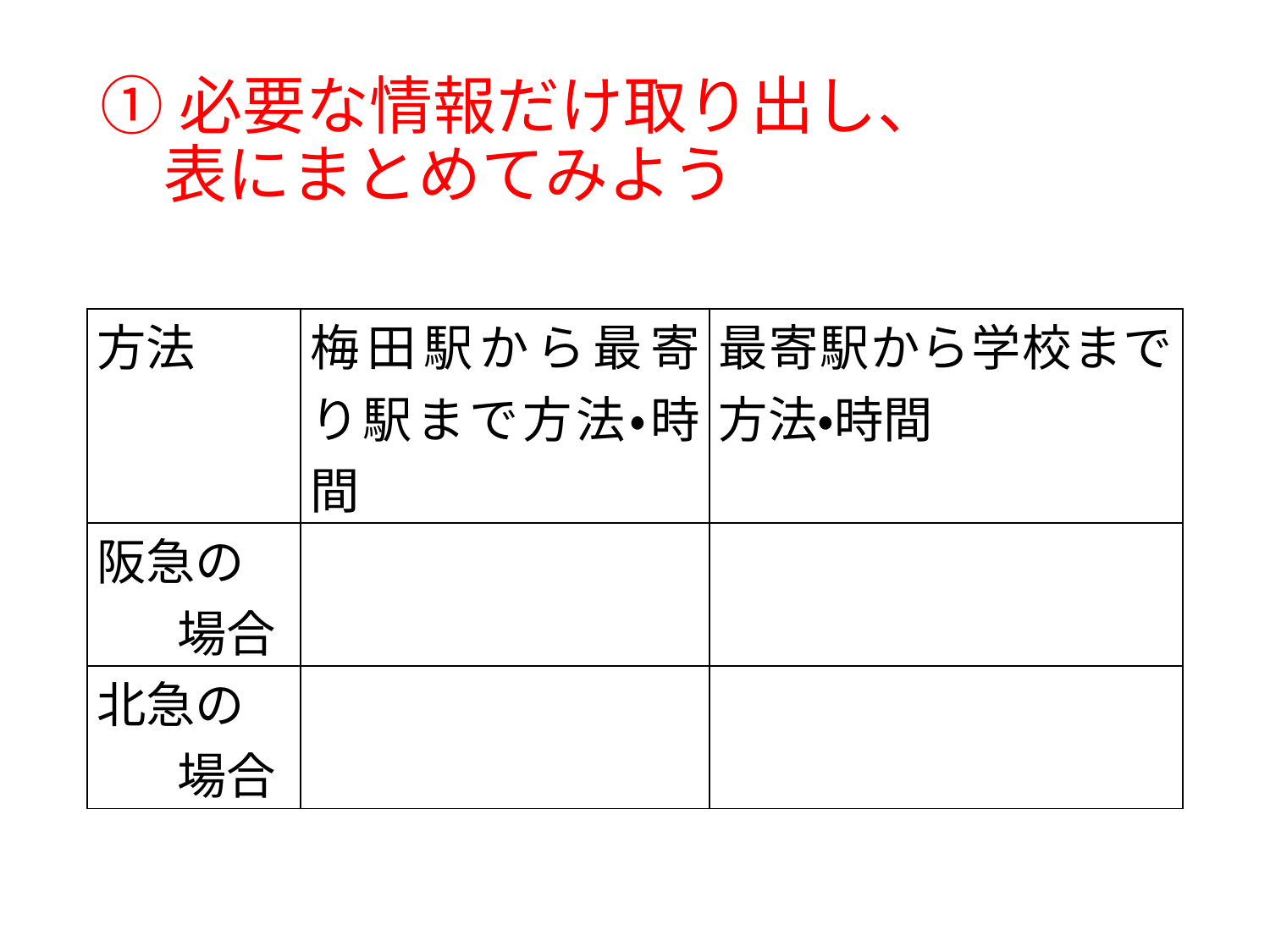

# ①必要な情報だけ取り出し、 　表にまとめてみよう
| 方法 | 梅田駅から最寄り駅まで方法・時間 | 最寄駅から学校まで方法・時間 |
| --- | --- | --- |
| 阪急の 場合 |  |  |
| 北急の 場合 |  |  |